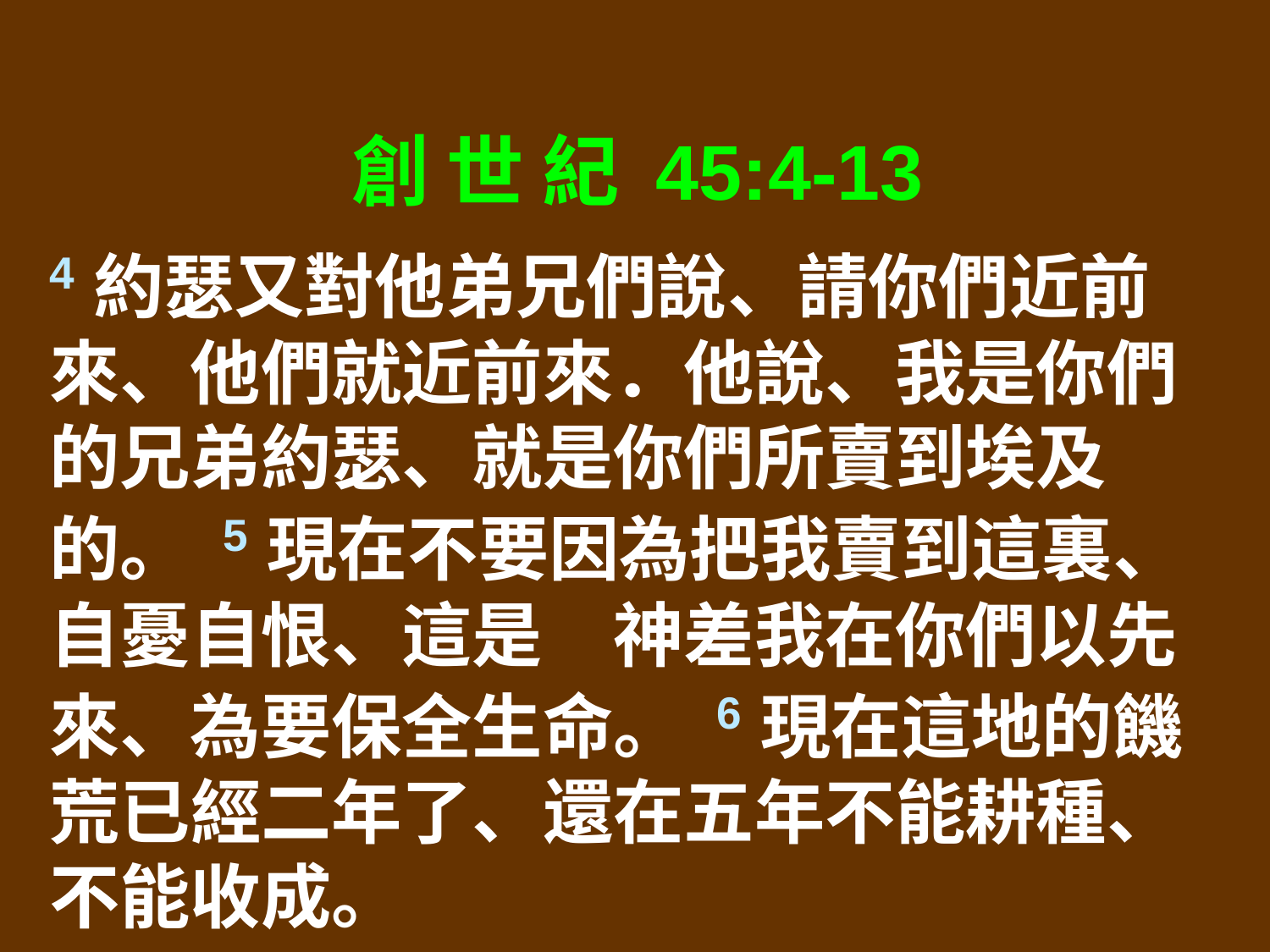

創 世 紀 45:4-13
4約瑟又對他弟兄們說、請你們近前來、他們就近前來．他說、我是你們的兄弟約瑟、就是你們所賣到埃及的。 5現在不要因為把我賣到這裏、自憂自恨、這是　神差我在你們以先來、為要保全生命。 6現在這地的饑荒已經二年了、還在五年不能耕種、不能收成。